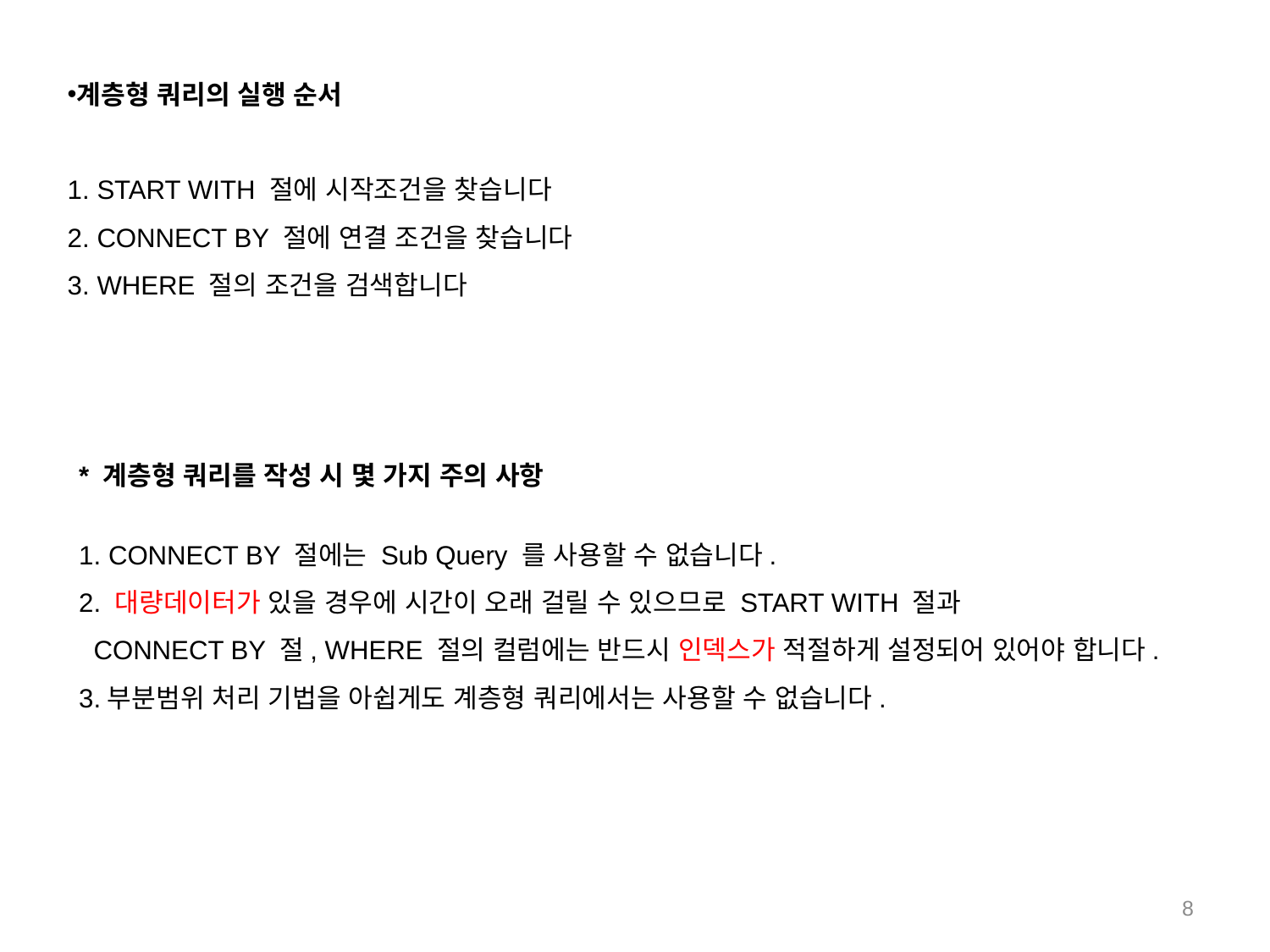

계층형 쿼리의 실행 순서

1. START WITH 절에 시작조건을 찾습니다
2. CONNECT BY 절에 연결 조건을 찾습니다
3. WHERE 절의 조건을 검색합니다
* 계층형 쿼리를 작성 시 몇 가지 주의 사항

1. CONNECT BY 절에는 Sub Query 를 사용할 수 없습니다.
2. 대량데이터가 있을 경우에 시간이 오래 걸릴 수 있으므로 START WITH 절과
  CONNECT BY 절, WHERE 절의 컬럼에는 반드시 인덱스가 적절하게 설정되어 있어야 합니다.
3.부분범위 처리 기법을 아쉽게도 계층형 쿼리에서는 사용할 수 없습니다.
8